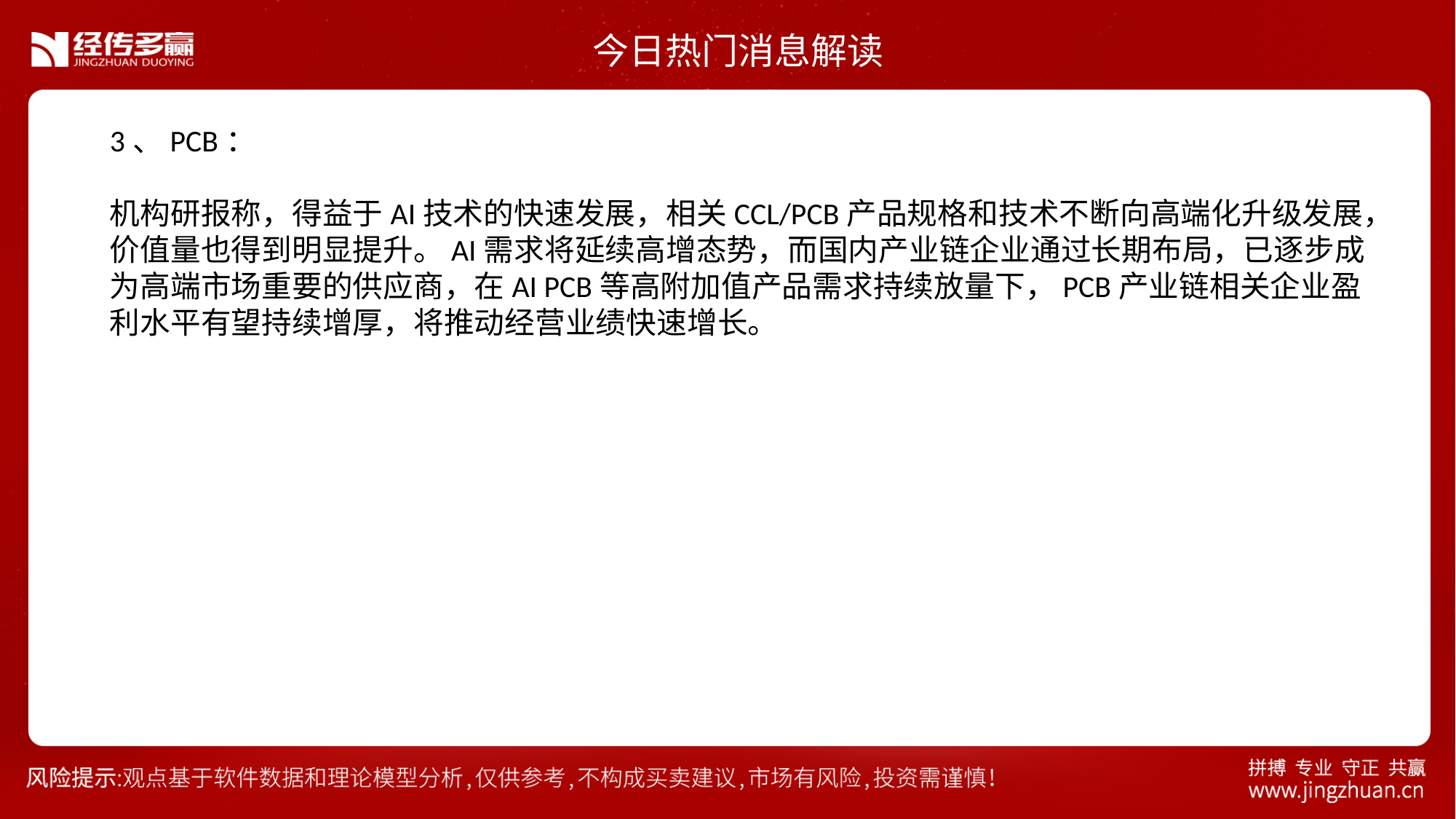

今日热门消息解读
3、PCB：

机构研报称，得益于AI技术的快速发展，相关CCL/PCB产品规格和技术不断向高端化升级发展，价值量也得到明显提升。AI需求将延续高增态势，而国内产业链企业通过长期布局，已逐步成为高端市场重要的供应商，在AI PCB等高附加值产品需求持续放量下，PCB产业链相关企业盈利水平有望持续增厚，将推动经营业绩快速增长。